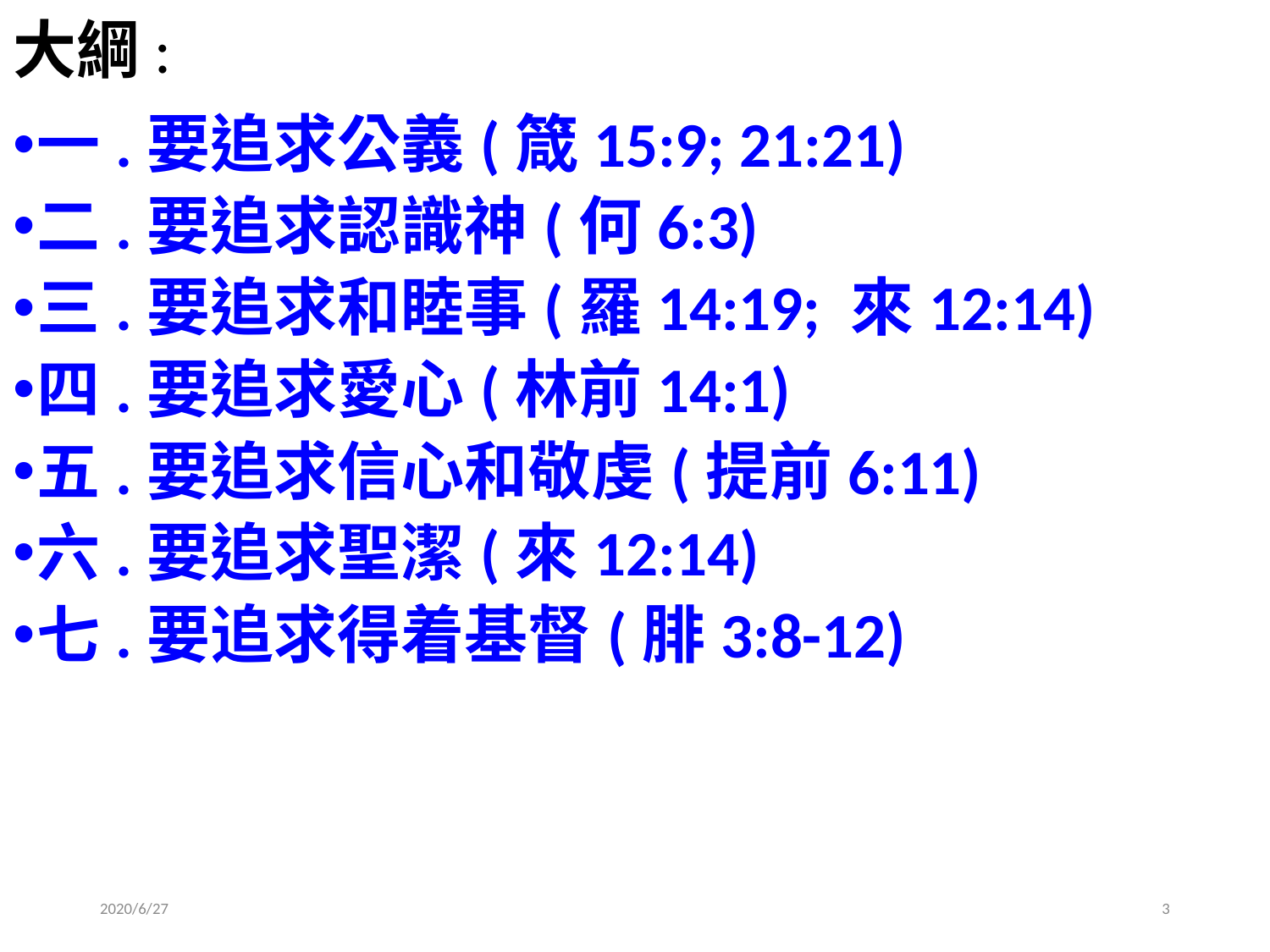

# 大綱:
一.要追求公義(箴15:9; 21:21)
二.要追求認識神(何6:3)
三.要追求和睦事(羅14:19; 來12:14)
四.要追求愛心(林前14:1)
五.要追求信心和敬虔(提前6:11)
六.要追求聖潔(來12:14)
七.要追求得着基督(腓3:8-12)

2020/6/27
3